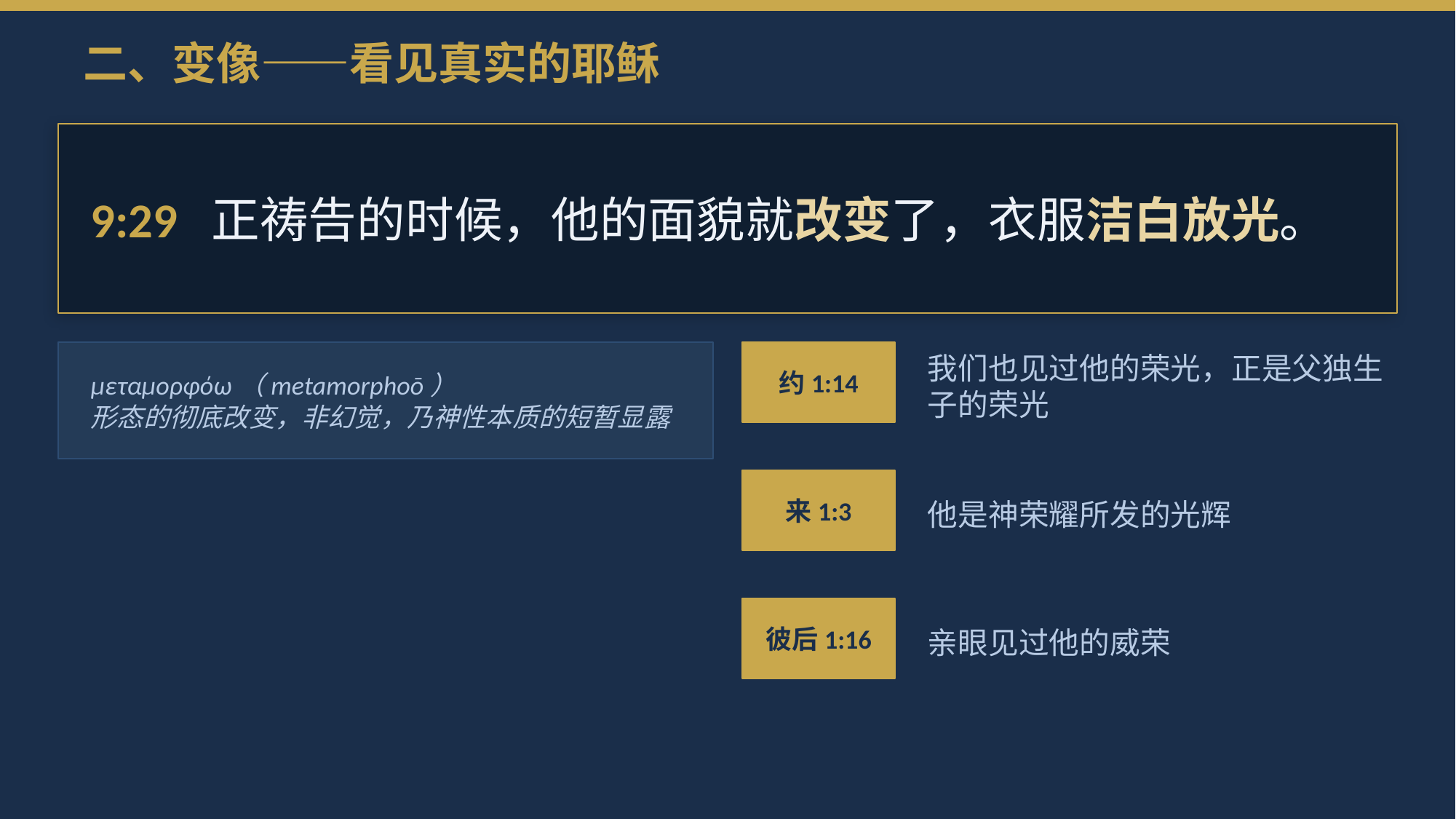

二、变像——看见真实的耶稣

9:29  正祷告的时候，他的面貌就改变了，衣服洁白放光。
我们也见过他的荣光，正是父独生子的荣光

约1:14
μεταμορφόω（metamorphoō）
形态的彻底改变，非幻觉，乃神性本质的短暂显露
他是神荣耀所发的光辉

来1:3
亲眼见过他的威荣

彼后1:16